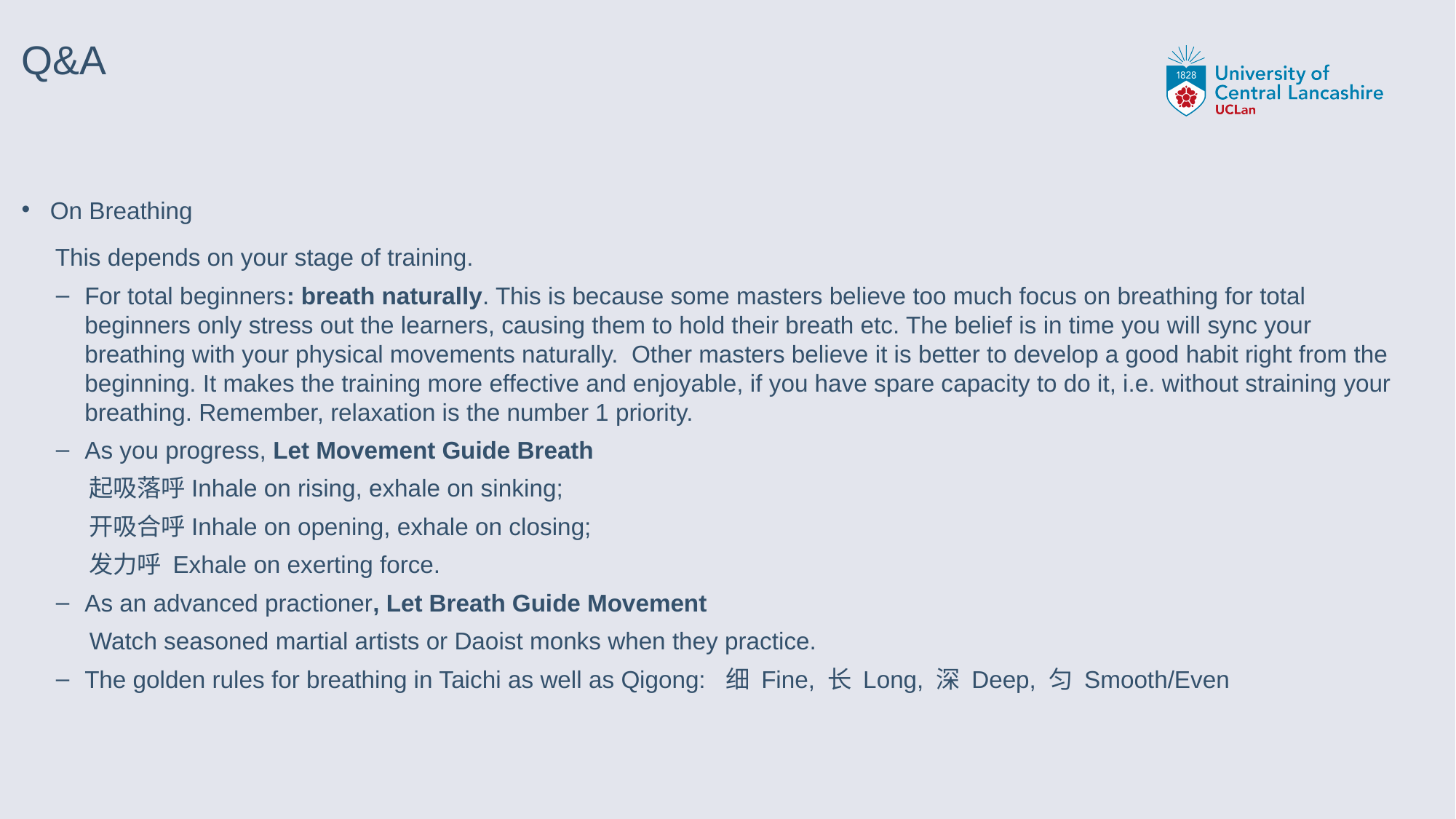

# Q&A

On Breathing
     This depends on your stage of training.
For total beginners: breath naturally. This is because some masters believe too much focus on breathing for total beginners only stress out the learners, causing them to hold their breath etc. The belief is in time you will sync your breathing with your physical movements naturally.  Other masters believe it is better to develop a good habit right from the beginning. It makes the training more effective and enjoyable, if you have spare capacity to do it, i.e. without straining your breathing. Remember, relaxation is the number 1 priority.
As you progress, Let Movement Guide Breath
     起吸落呼Inhale on rising, exhale on sinking;
     开吸合呼Inhale on opening, exhale on closing;
     发力呼 Exhale on exerting force.
As an advanced practioner, Let Breath Guide Movement
     Watch seasoned martial artists or Daoist monks when they practice.
The golden rules for breathing in Taichi as well as Qigong:  细 Fine, 长 Long, 深 Deep, 匀 Smooth/Even

My favourite YouTube demonstration of a couple mirroring the routine:
    https://www.youtube.com/watch?v=lH4JZ6aqCbA